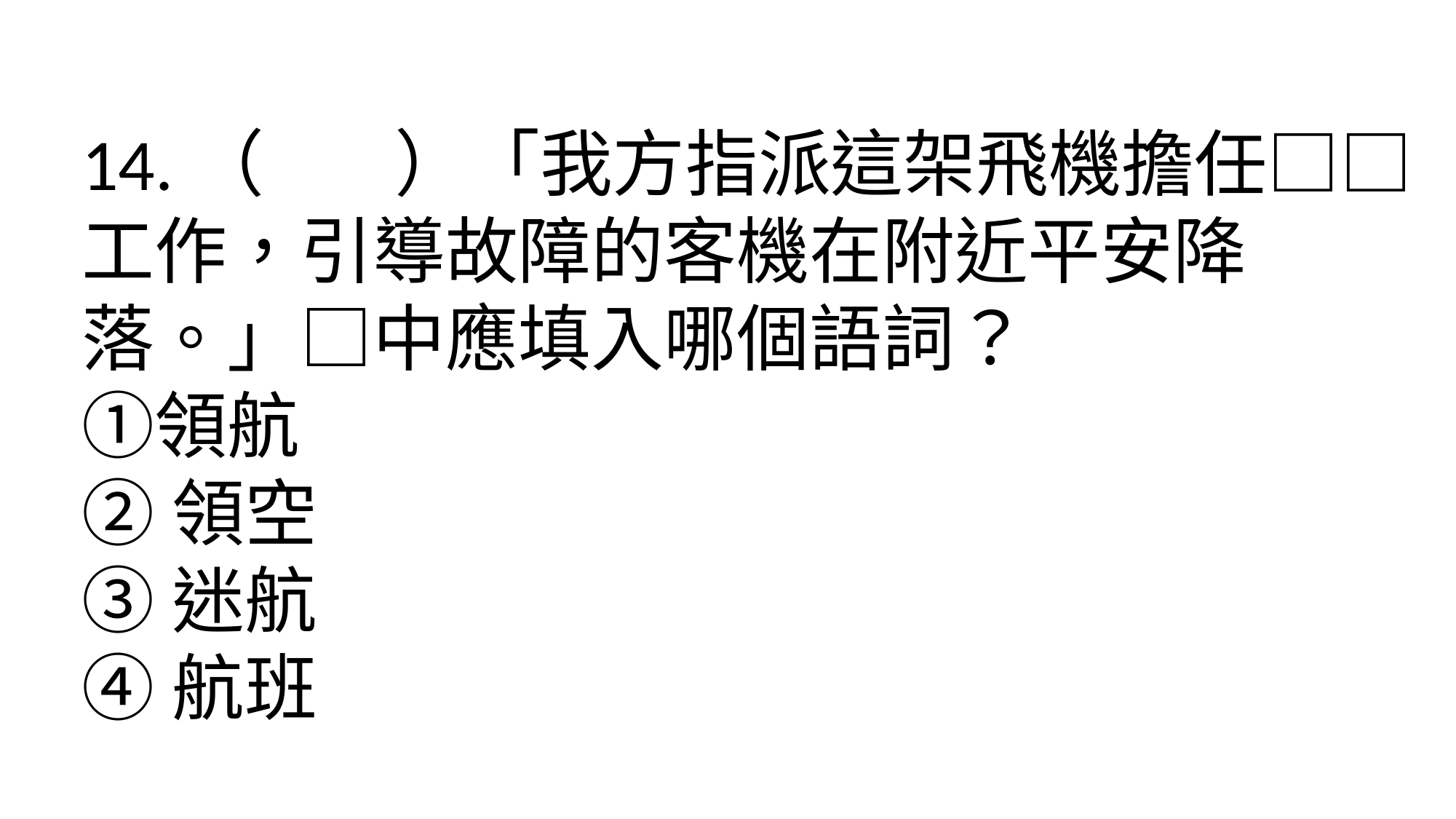

14.（        ）「我方指派這架飛機擔任□□工作，引導故障的客機在附近平安降落。」□中應填入哪個語詞？　
①領航
②領空
③迷航
④航班